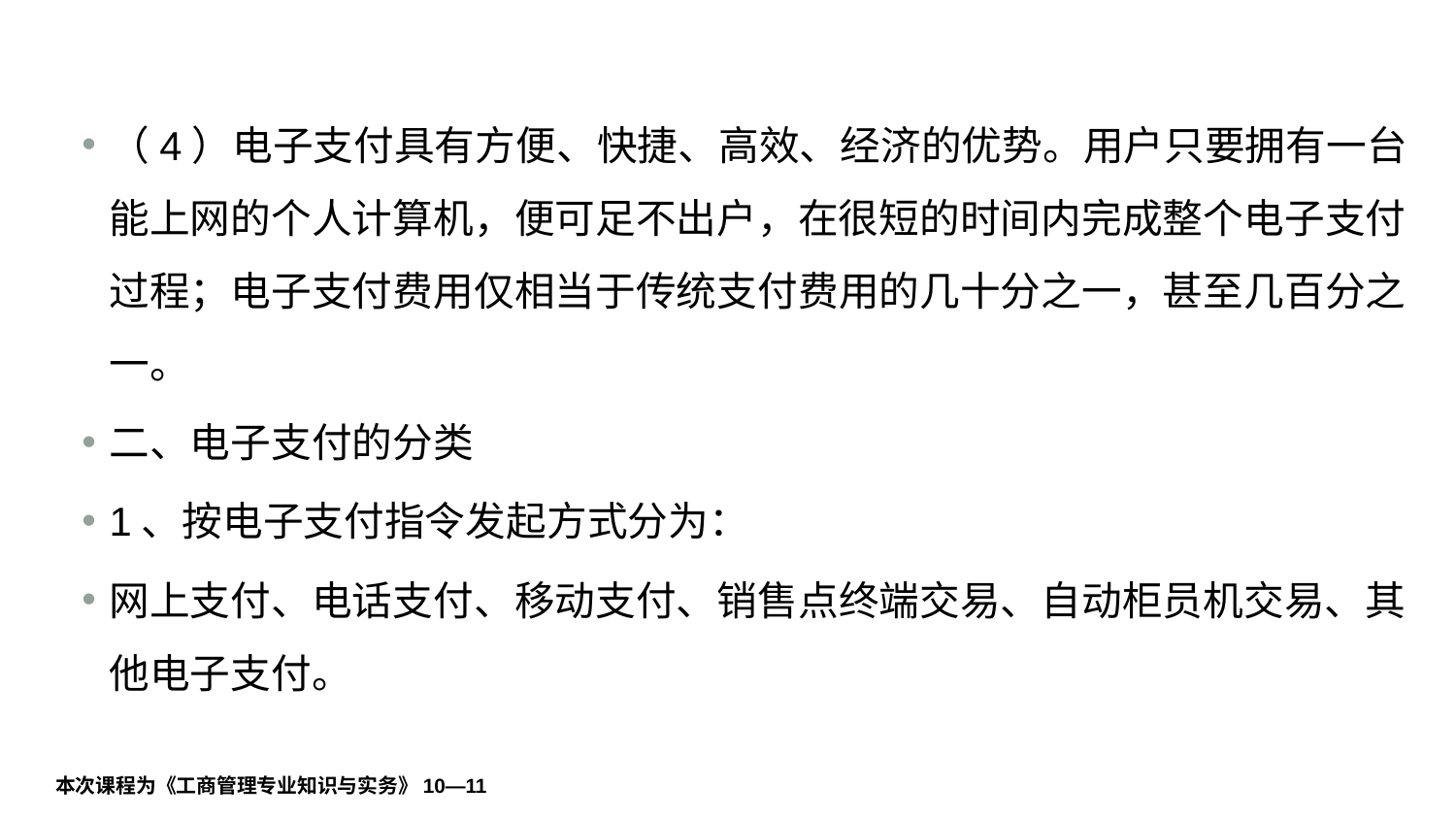

#
（4）电子支付具有方便、快捷、高效、经济的优势。用户只要拥有一台能上网的个人计算机，便可足不出户，在很短的时间内完成整个电子支付过程；电子支付费用仅相当于传统支付费用的几十分之一，甚至几百分之一。
二、电子支付的分类
1、按电子支付指令发起方式分为：
网上支付、电话支付、移动支付、销售点终端交易、自动柜员机交易、其他电子支付。